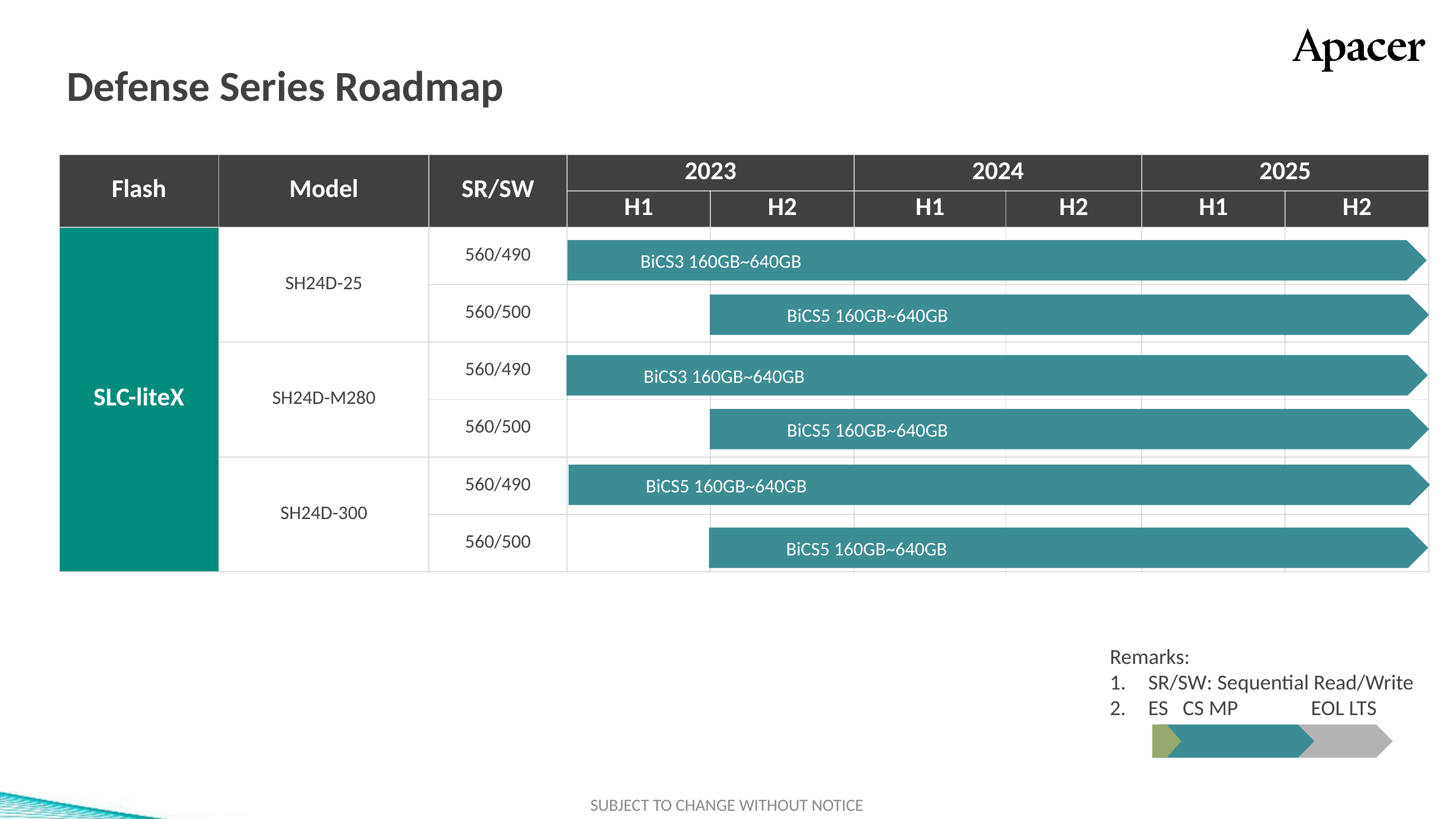

# Defense Series Roadmap
| Flash | Model | SR/SW | 2023 |  | 2024 |  | 2025 |  |
| --- | --- | --- | --- | --- | --- | --- | --- | --- |
|  |  |  | H1 | H2 | H1 | H2 | H1 | H2 |
| SLC-liteX | SH24D-25 | 560/490 |  |  |  |  |  |  |
|  |  | 560/500 |  |  |  |  |  |  |
|  | SH24D-M280 | 560/490 |  |  |  |  |  |  |
|  |  | 560/500 |  |  |  |  |  |  |
|  | SH24D-300 | 560/490 |  |  |  |  |  |  |
|  |  | 560/500 |  |  |  |  |  |  |
標準色
附屬
配色
3D TLC
2D MLC
SLC-lite
SLC
類工

SLC-liteX

               BiCS3 160GB~640GB
                BiCS5 160GB~640GB
                BiCS3 160GB~640GB
                BiCS5 160GB~640GB
                BiCS5 160GB~640GB
                BiCS5 160GB~640GB
Remarks:
SR/SW: Sequential Read/Write
ES   CS MP               EOL LTS